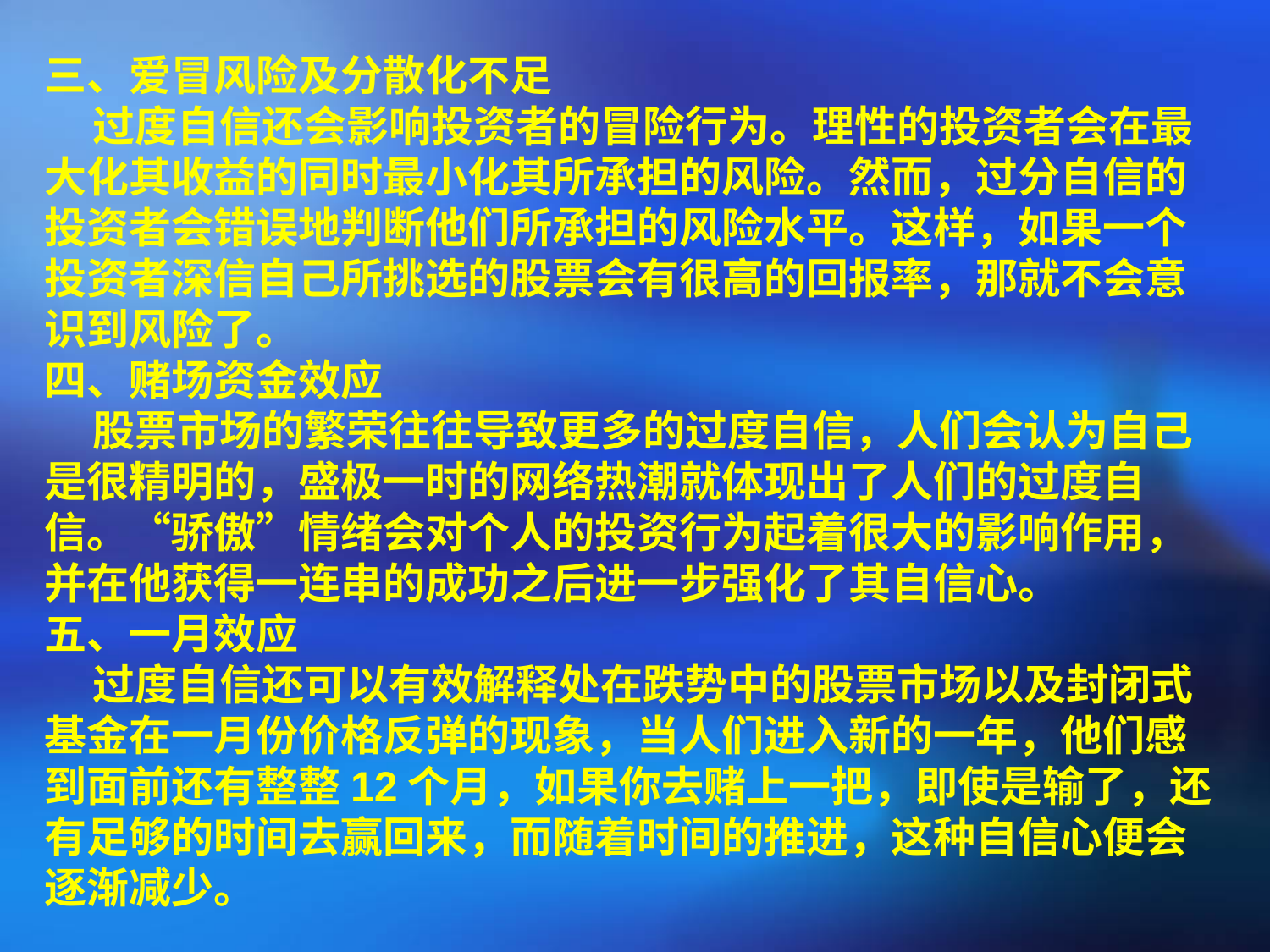

三、爱冒风险及分散化不足
    过度自信还会影响投资者的冒险行为。理性的投资者会在最大化其收益的同时最小化其所承担的风险。然而，过分自信的投资者会错误地判断他们所承担的风险水平。这样，如果一个投资者深信自己所挑选的股票会有很高的回报率，那就不会意识到风险了。
四、赌场资金效应
    股票市场的繁荣往往导致更多的过度自信，人们会认为自己是很精明的，盛极一时的网络热潮就体现出了人们的过度自信。“骄傲”情绪会对个人的投资行为起着很大的影响作用，并在他获得一连串的成功之后进一步强化了其自信心。
五、一月效应
    过度自信还可以有效解释处在跌势中的股票市场以及封闭式基金在一月份价格反弹的现象，当人们进入新的一年，他们感到面前还有整整12个月，如果你去赌上一把，即使是输了，还有足够的时间去赢回来，而随着时间的推进，这种自信心便会逐渐减少。